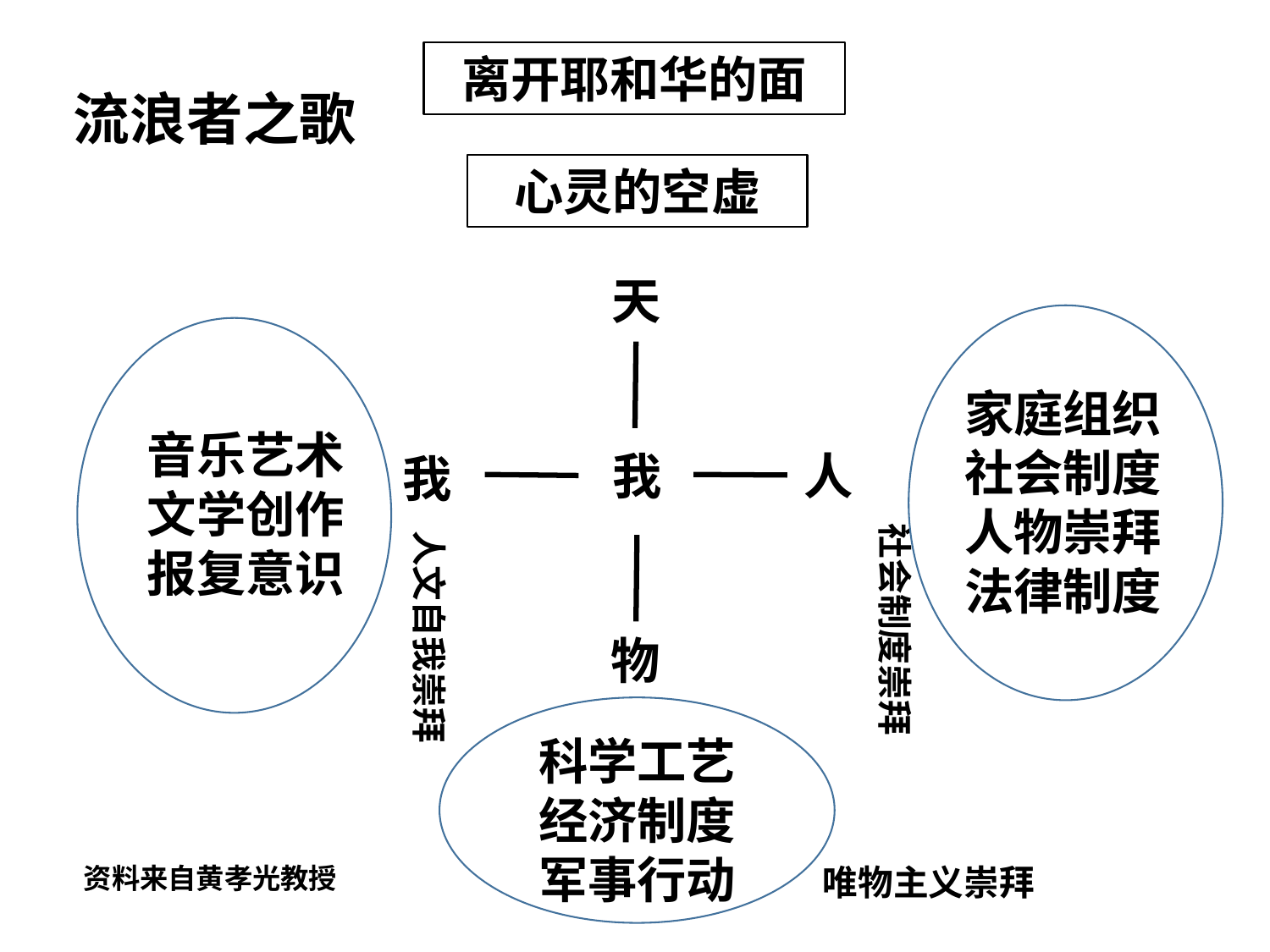

离开耶和华的面
流浪者之歌
心灵的空虚
天
我
人
我
物

家庭组织
社会制度
人物崇拜
法律制度

音乐艺术
文学创作
报复意识
社会制度崇拜
人文自我崇拜

科学工艺
经济制度
军事行动
资料来自黄孝光教授
唯物主义崇拜